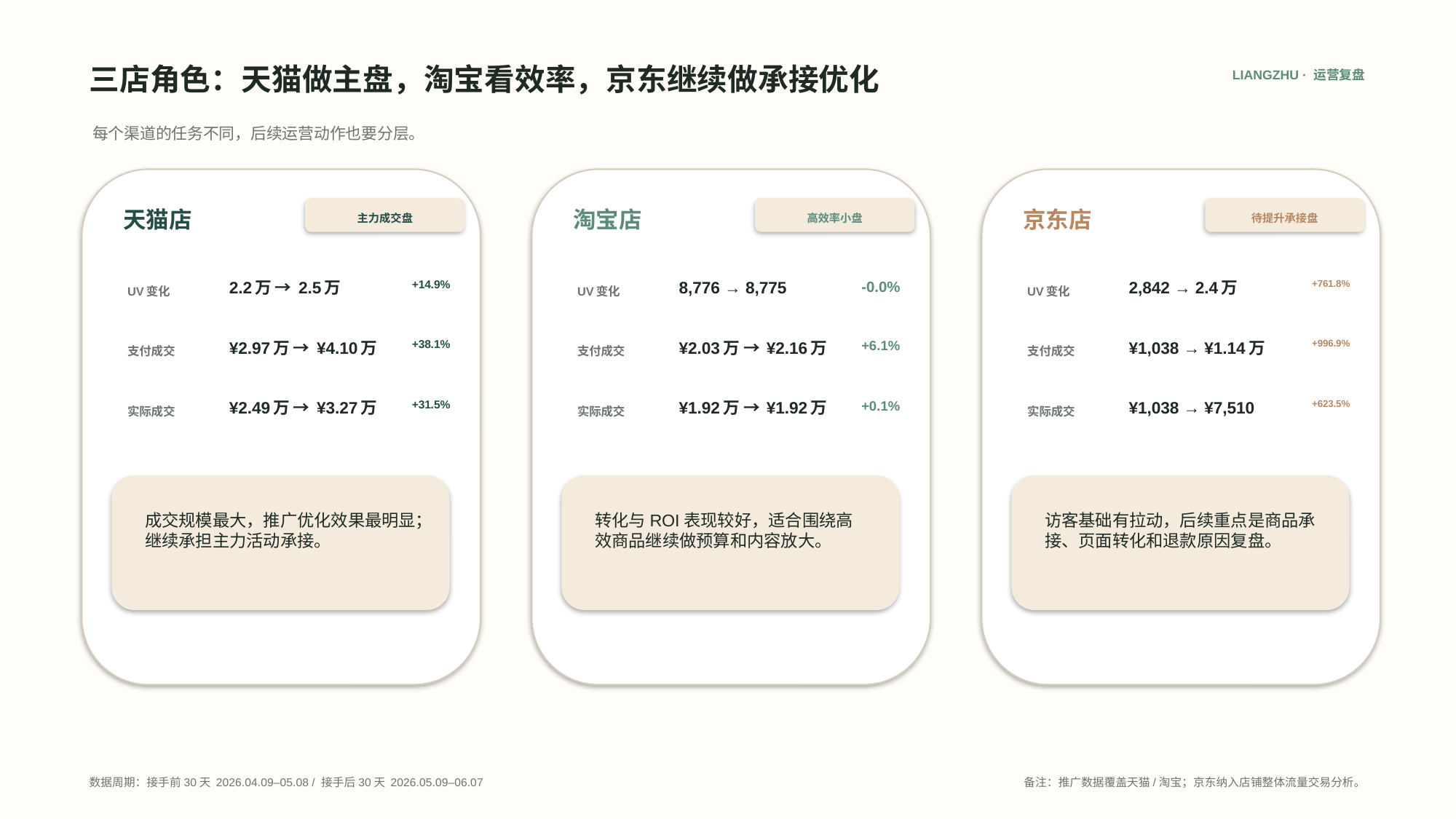

三店角色：天猫做主盘，淘宝看效率，京东继续做承接优化
LIANGZHU · 运营复盘
每个渠道的任务不同，后续运营动作也要分层。

天猫店
淘宝店
京东店
主力成交盘
高效率小盘
待提升承接盘
2.2万 → 2.5万
+14.9%
8,776 → 8,775
-0.0%
2,842 → 2.4万
+761.8%
UV变化
UV变化
UV变化
¥2.97万 → ¥4.10万
+38.1%
¥2.03万 → ¥2.16万
+6.1%
¥1,038 → ¥1.14万
+996.9%
支付成交
支付成交
支付成交
¥2.49万 → ¥3.27万
+31.5%
¥1.92万 → ¥1.92万
+0.1%
¥1,038 → ¥7,510
+623.5%
实际成交
实际成交
实际成交

成交规模最大，推广优化效果最明显；继续承担主力活动承接。
转化与ROI表现较好，适合围绕高效商品继续做预算和内容放大。
访客基础有拉动，后续重点是商品承接、页面转化和退款原因复盘。
数据周期：接手前30天 2026.04.09–05.08 / 接手后30天 2026.05.09–06.07
备注：推广数据覆盖天猫/淘宝；京东纳入店铺整体流量交易分析。